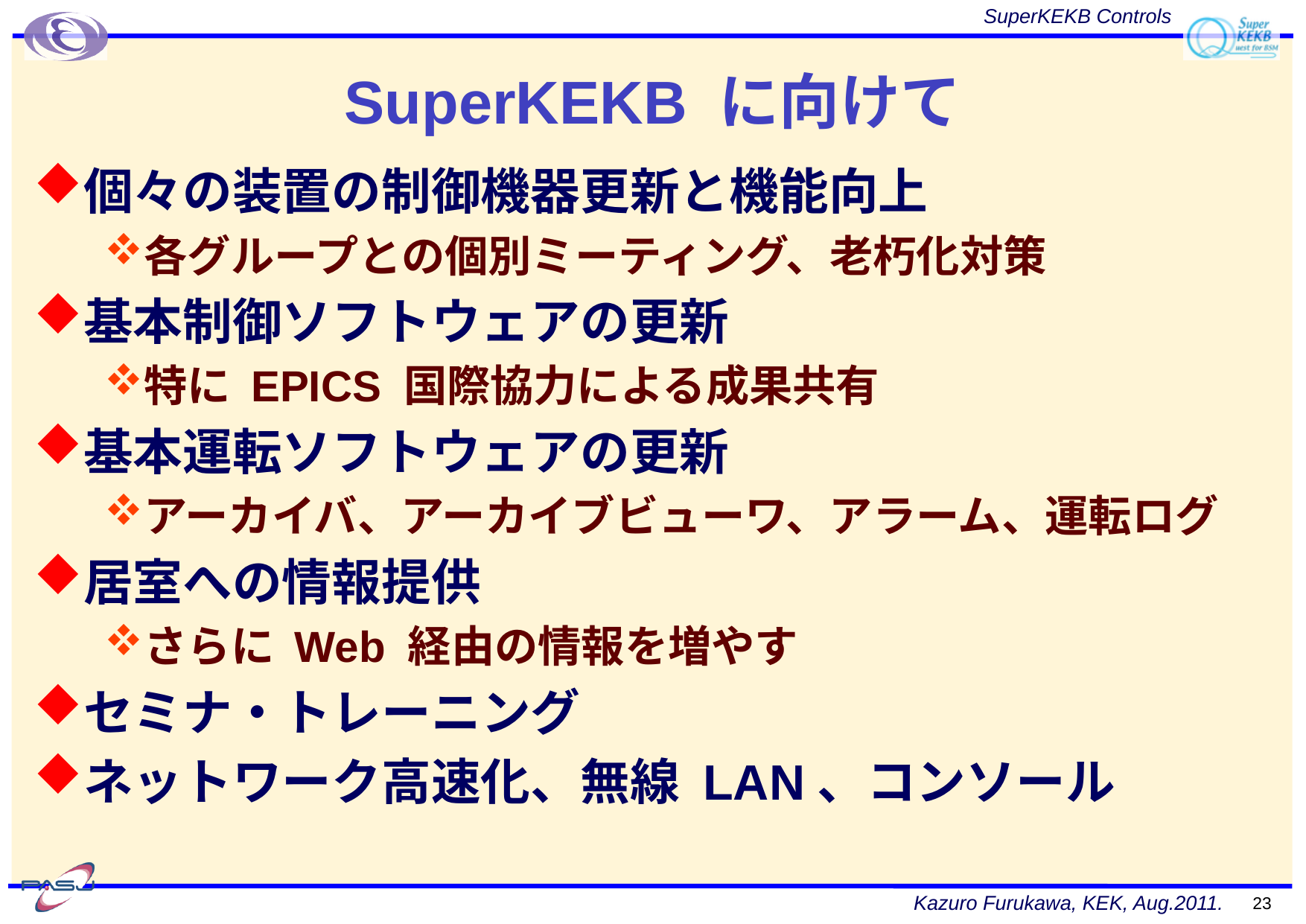

# SuperKEKB に向けて
個々の装置の制御機器更新と機能向上
各グループとの個別ミーティング、老朽化対策
基本制御ソフトウェアの更新
特に EPICS 国際協力による成果共有
基本運転ソフトウェアの更新
アーカイバ、アーカイブビューワ、アラーム、運転ログ
居室への情報提供
さらに Web 経由の情報を増やす
セミナ・トレーニング
ネットワーク高速化、無線 LAN、コンソール
23